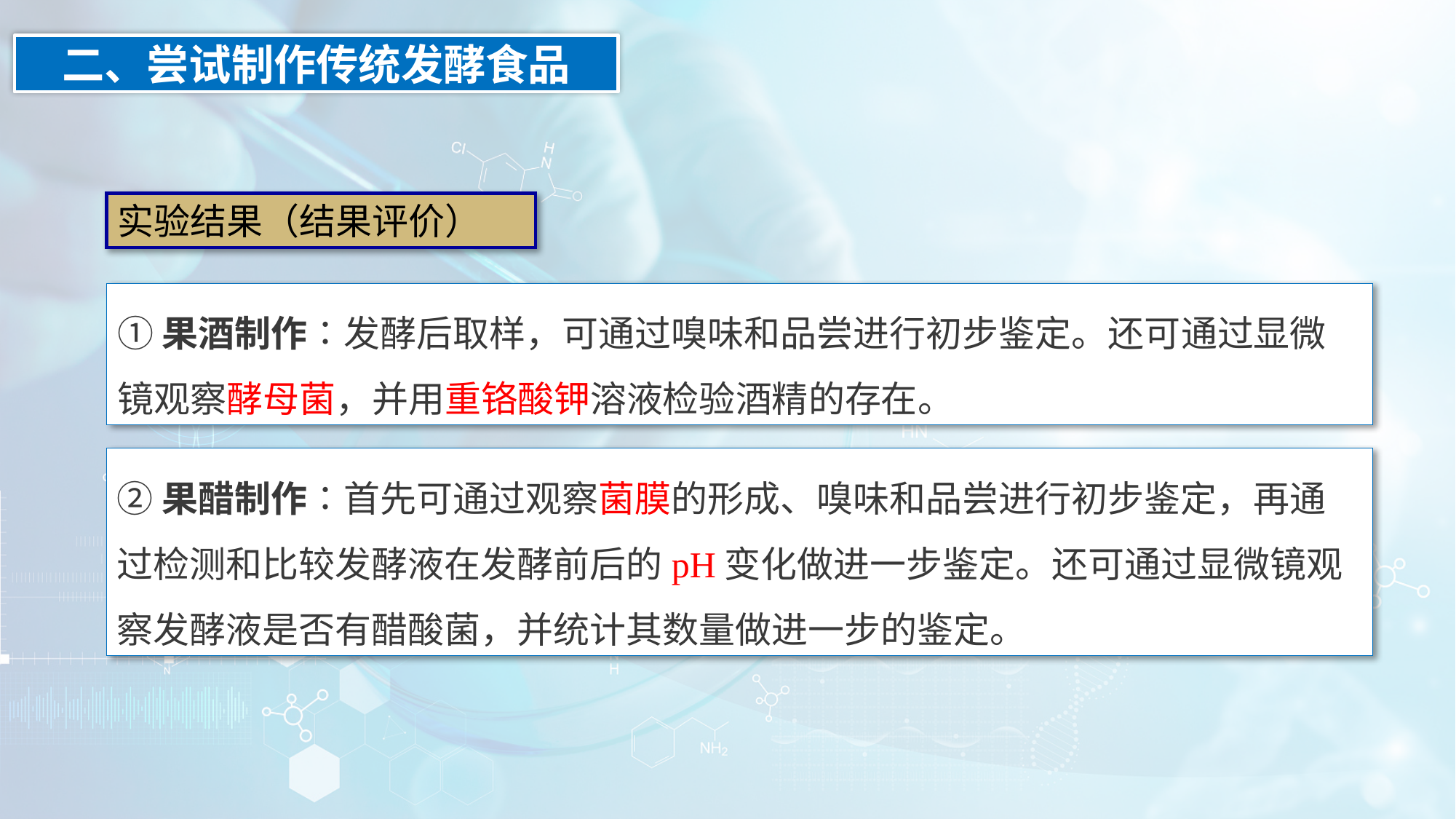

二、尝试制作传统发酵食品
实验结果（结果评价）
①果酒制作∶发酵后取样，可通过嗅味和品尝进行初步鉴定。还可通过显微镜观察酵母菌，并用重铬酸钾溶液检验酒精的存在。
②果醋制作∶首先可通过观察菌膜的形成、嗅味和品尝进行初步鉴定，再通过检测和比较发酵液在发酵前后的pH变化做进一步鉴定。还可通过显微镜观察发酵液是否有醋酸菌，并统计其数量做进一步的鉴定。